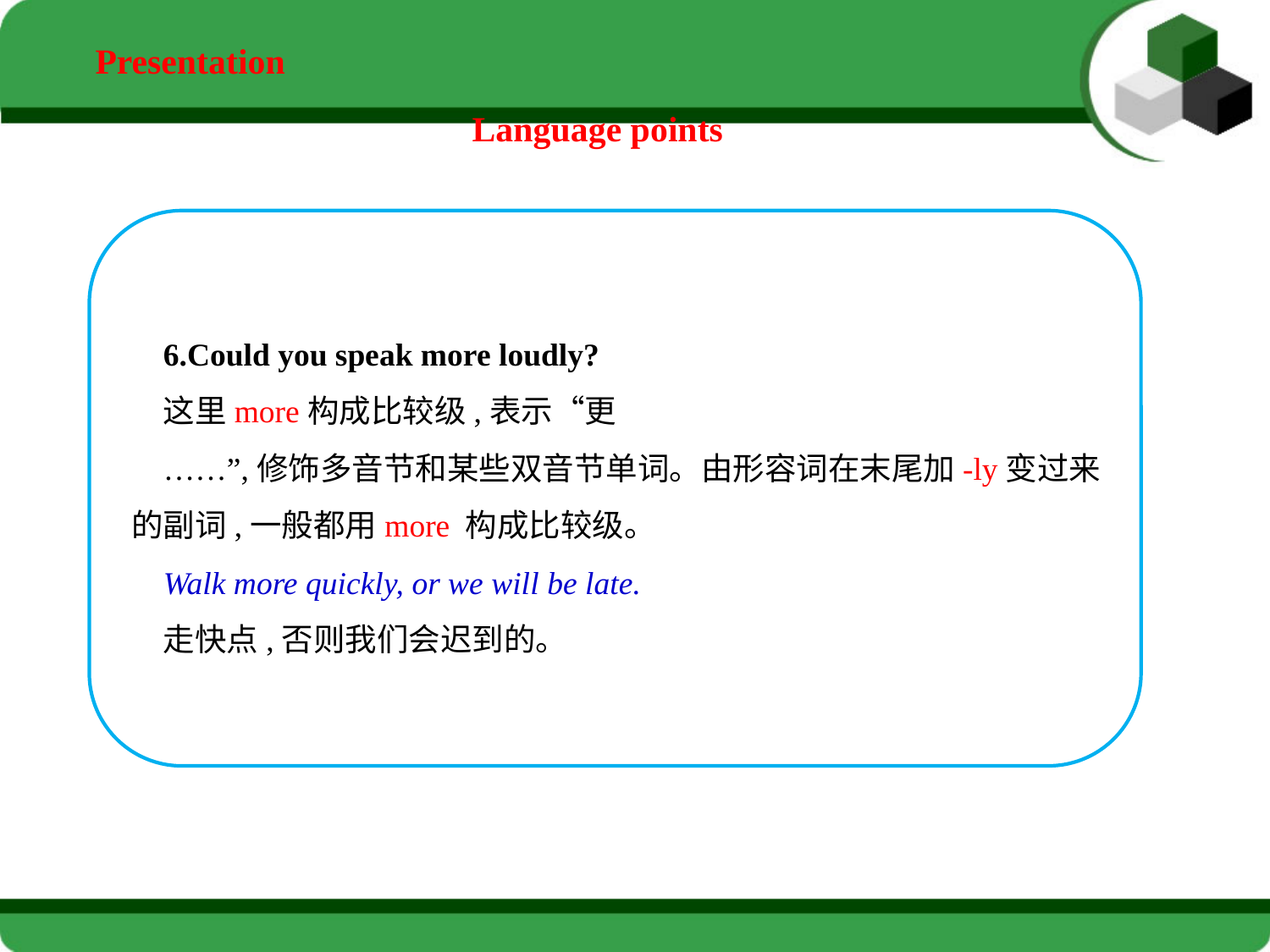

Presentation
Language points

6.Could you speak more loudly?
这里more构成比较级,表示“更
……”,修饰多音节和某些双音节单词。由形容词在末尾加-ly变过来的副词,一般都用more 构成比较级。
Walk more quickly, or we will be late.
走快点,否则我们会迟到的。